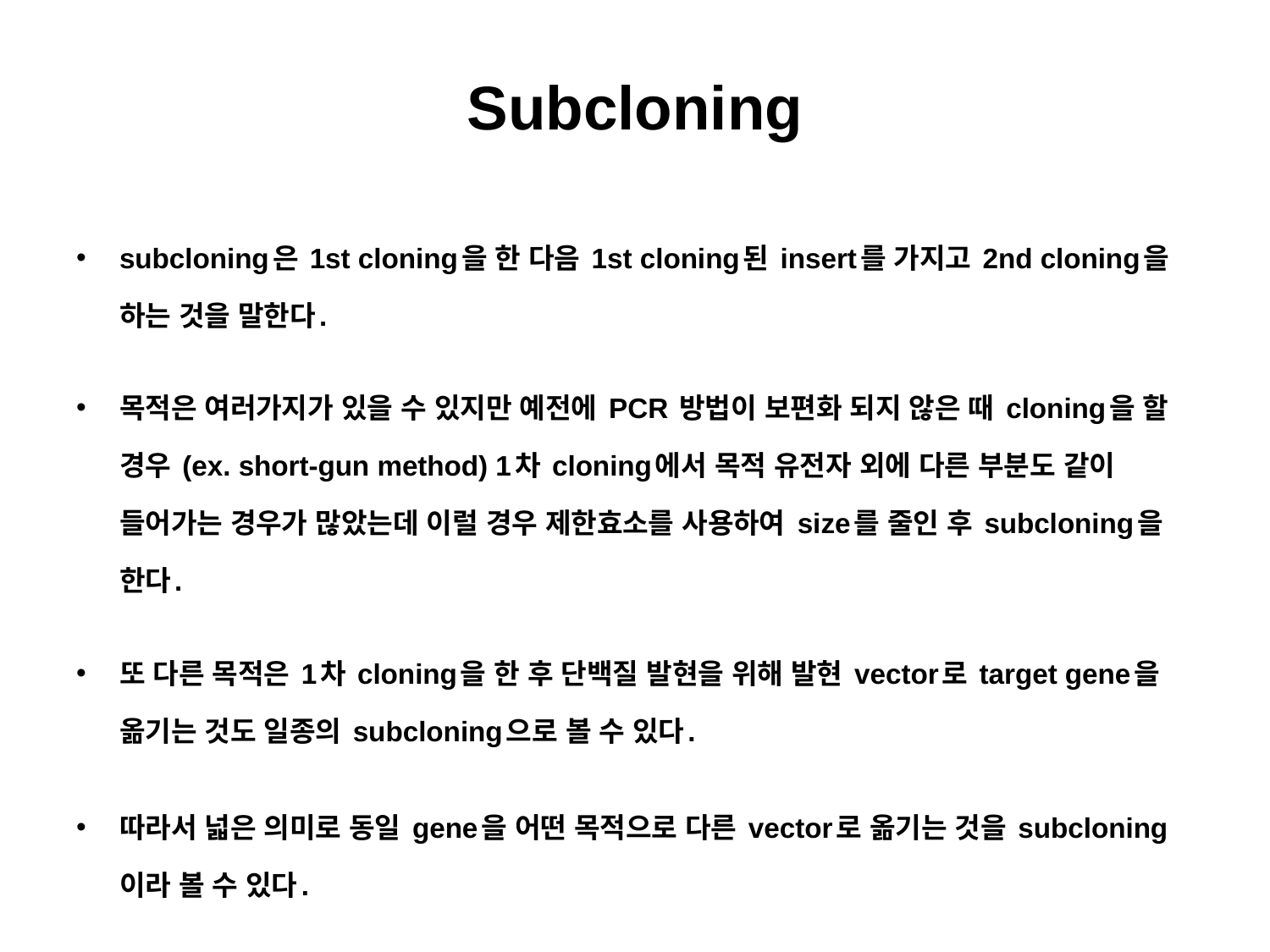

# Subcloning
subcloning은 1st cloning을 한 다음 1st cloning된 insert를 가지고 2nd cloning을 하는 것을 말한다.

목적은 여러가지가 있을 수 있지만 예전에 PCR 방법이 보편화 되지 않은 때 cloning을 할 경우 (ex. short-gun method) 1차 cloning에서 목적 유전자 외에 다른 부분도 같이 들어가는 경우가 많았는데 이럴 경우 제한효소를 사용하여 size를 줄인 후 subcloning을 한다.

또 다른 목적은 1차 cloning을 한 후 단백질 발현을 위해 발현 vector로 target gene을 옮기는 것도 일종의 subcloning으로 볼 수 있다.

따라서 넓은 의미로 동일 gene을 어떤 목적으로 다른 vector로 옮기는 것을 subcloning이라 볼 수 있다.